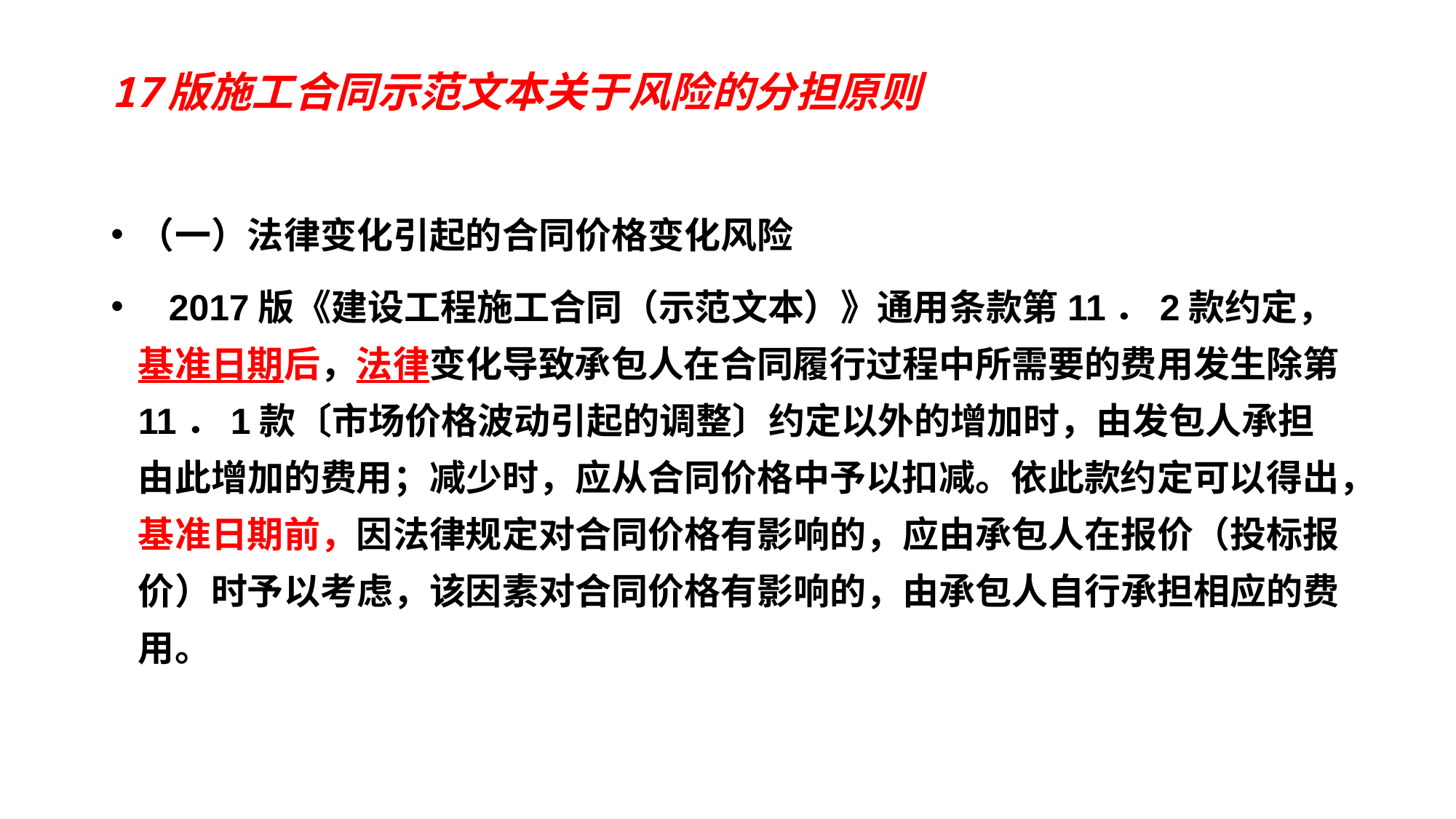

# 17版施工合同示范文本关于风险的分担原则
（一）法律变化引起的合同价格变化风险
   2017版《建设工程施工合同（示范文本）》通用条款第11．2款约定，基准日期后，法律变化导致承包人在合同履行过程中所需要的费用发生除第11．1款〔市场价格波动引起的调整〕约定以外的增加时，由发包人承担由此增加的费用；减少时，应从合同价格中予以扣减。依此款约定可以得出，基准日期前，因法律规定对合同价格有影响的，应由承包人在报价（投标报价）时予以考虑，该因素对合同价格有影响的，由承包人自行承担相应的费用。